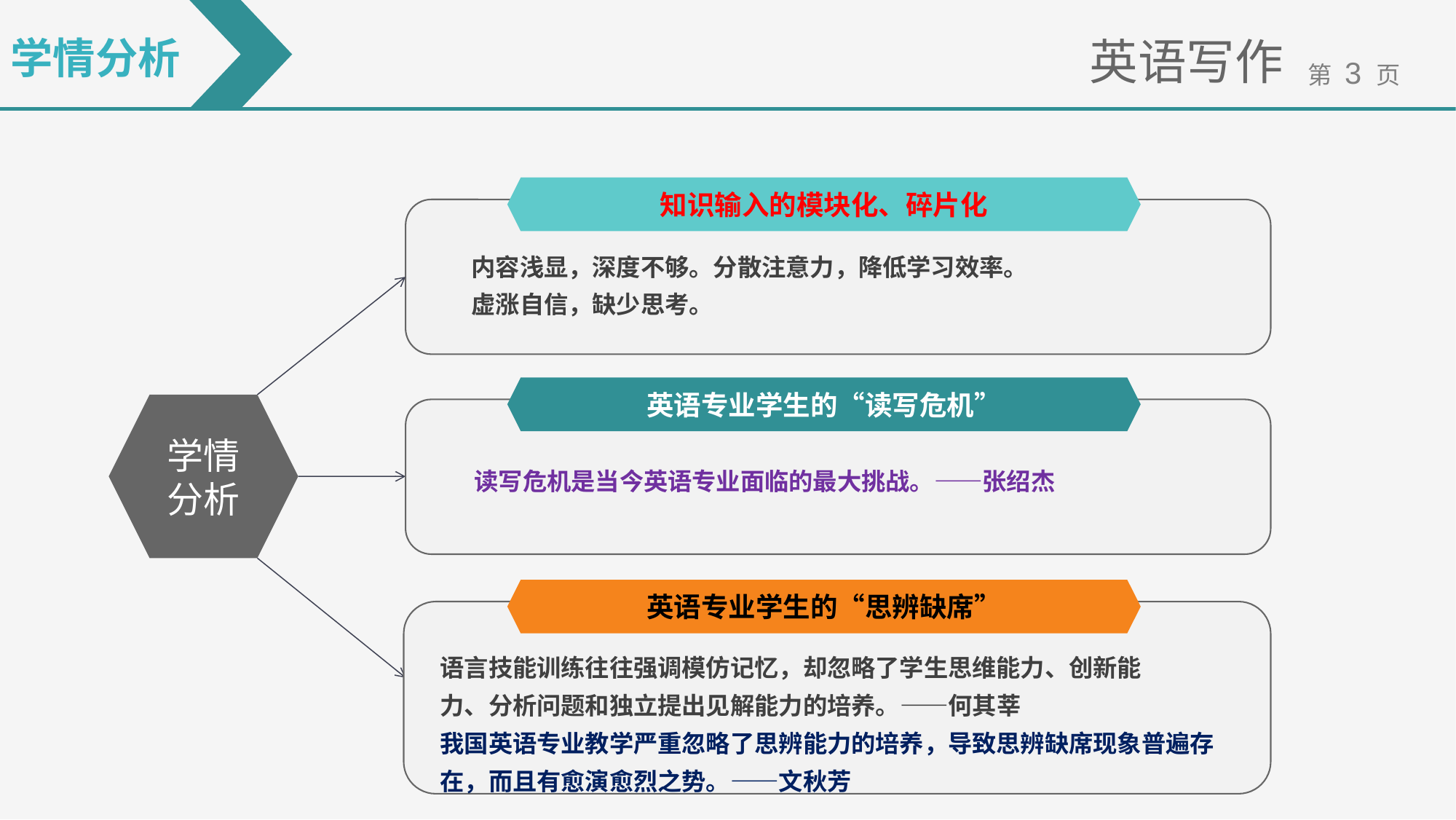

学情分析
英语写作
知识输入的模块化、碎片化

内容浅显，深度不够。分散注意力，降低学习效率。
虚涨自信，缺少思考。
英语专业学生的“读写危机”
学情分析

读写危机是当今英语专业面临的最大挑战。——张绍杰
英语专业学生的“思辨缺席”

语言技能训练往往强调模仿记忆，却忽略了学生思维能力、创新能
力、分析问题和独立提出见解能力的培养。——何其莘
我国英语专业教学严重忽略了思辨能力的培养，导致思辨缺席现象普遍存在，而且有愈演愈烈之势。——文秋芳